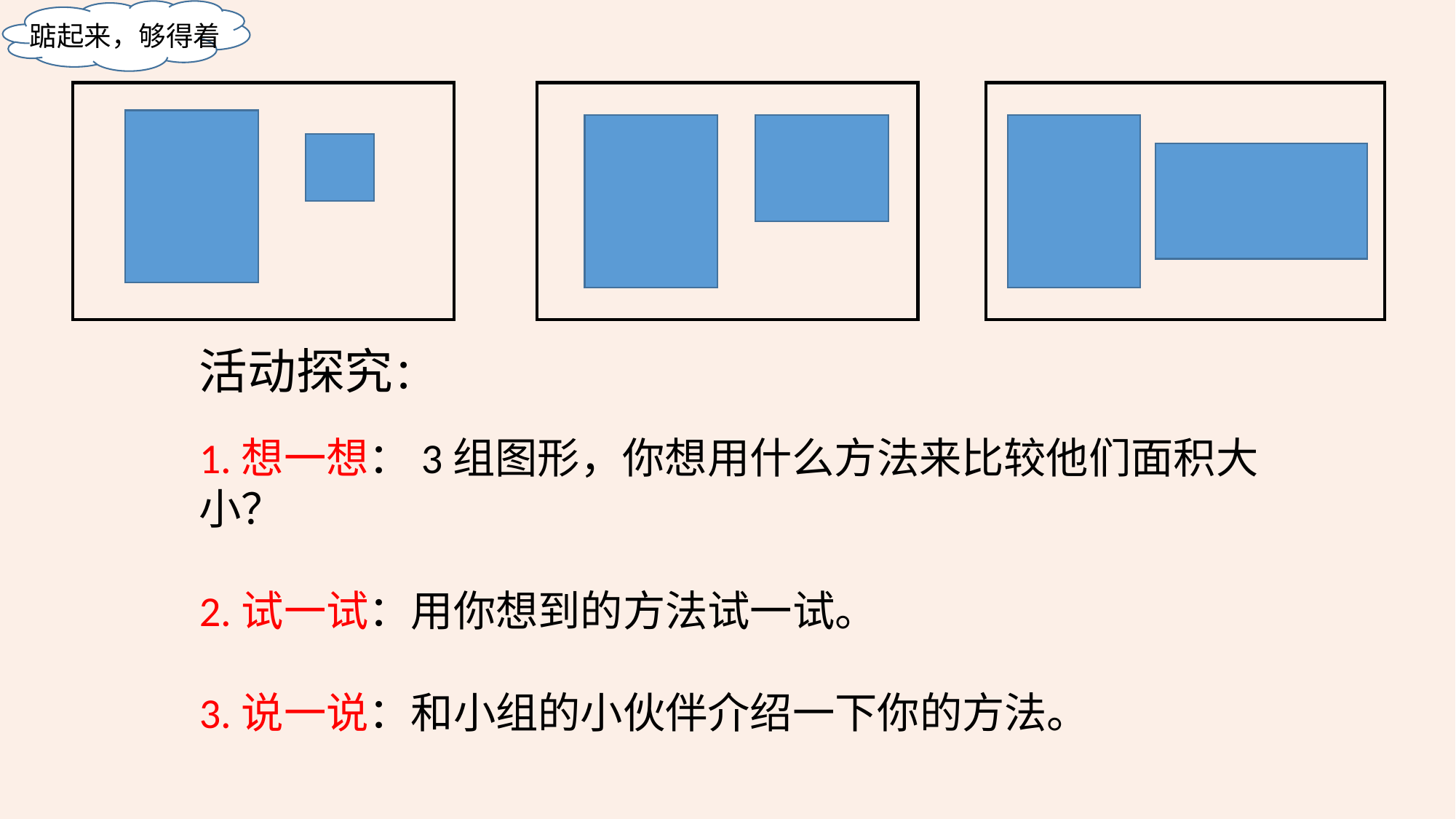

踮起来，够得着

活动探究：

1.想一想：3组图形，你想用什么方法来比较他们面积大小？

2.试一试：用你想到的方法试一试。

3.说一说：和小组的小伙伴介绍一下你的方法。